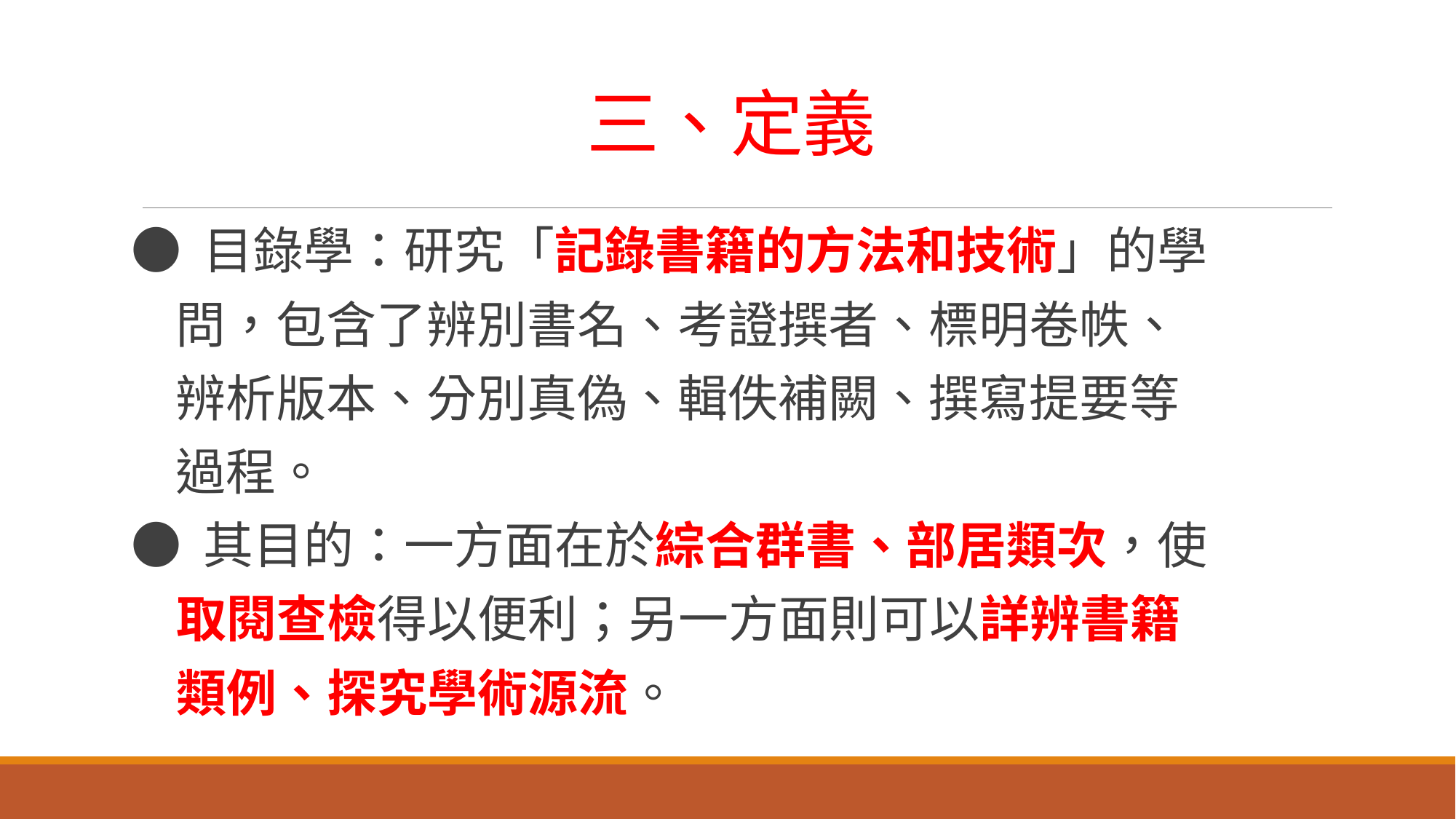

# 三、定義
● 目錄學：研究「記錄書籍的方法和技術」的學
   問，包含了辨別書名、考證撰者、標明卷帙、
   辨析版本、分別真偽、輯佚補闕、撰寫提要等
   過程。
● 其目的：一方面在於綜合群書、部居類次，使
   取閱查檢得以便利；另一方面則可以詳辨書籍
   類例、探究學術源流。